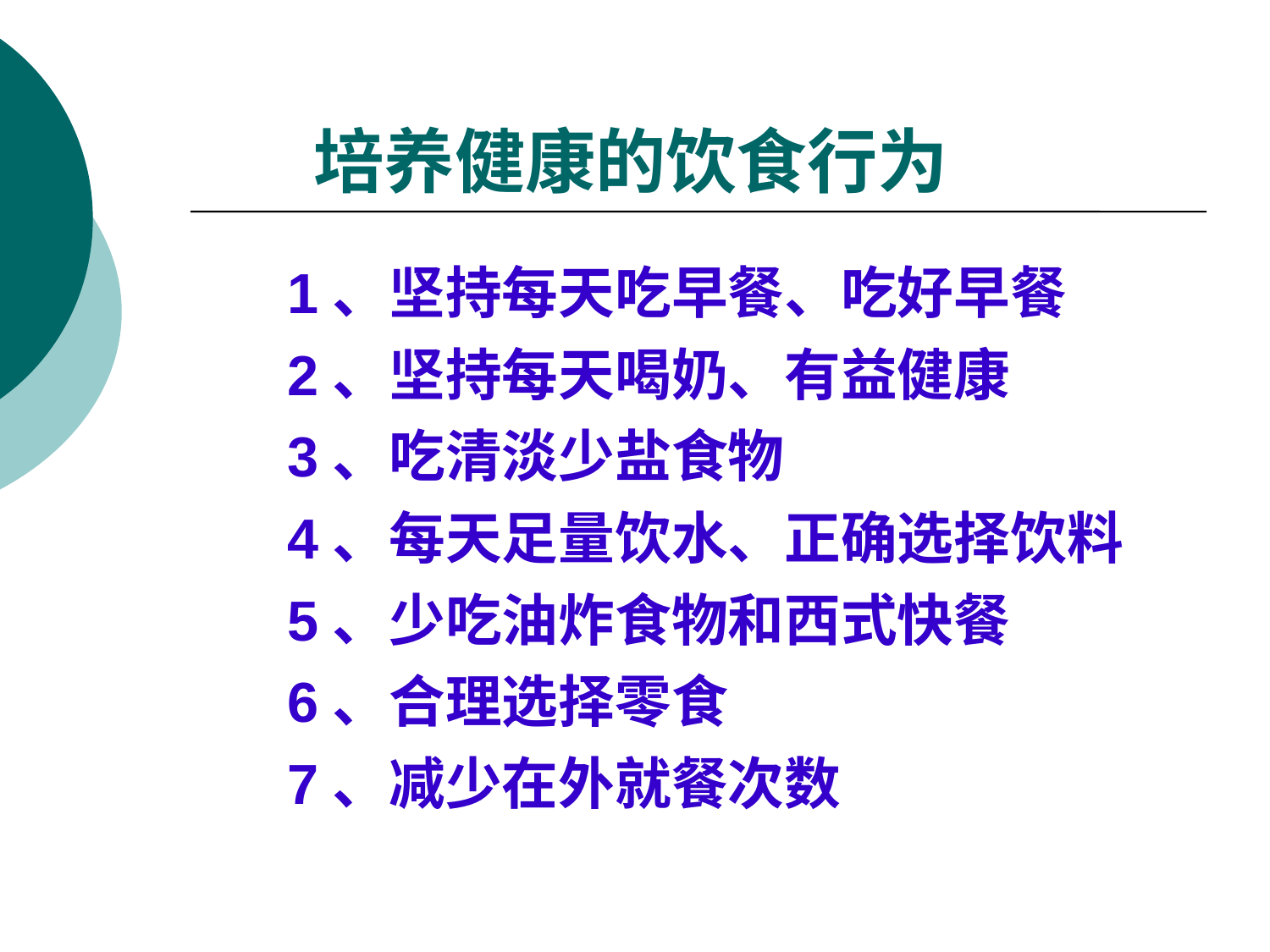

# 培养健康的饮食行为
1、坚持每天吃早餐、吃好早餐
2、坚持每天喝奶、有益健康
3、吃清淡少盐食物
4、每天足量饮水、正确选择饮料
5、少吃油炸食物和西式快餐
6、合理选择零食
7、减少在外就餐次数